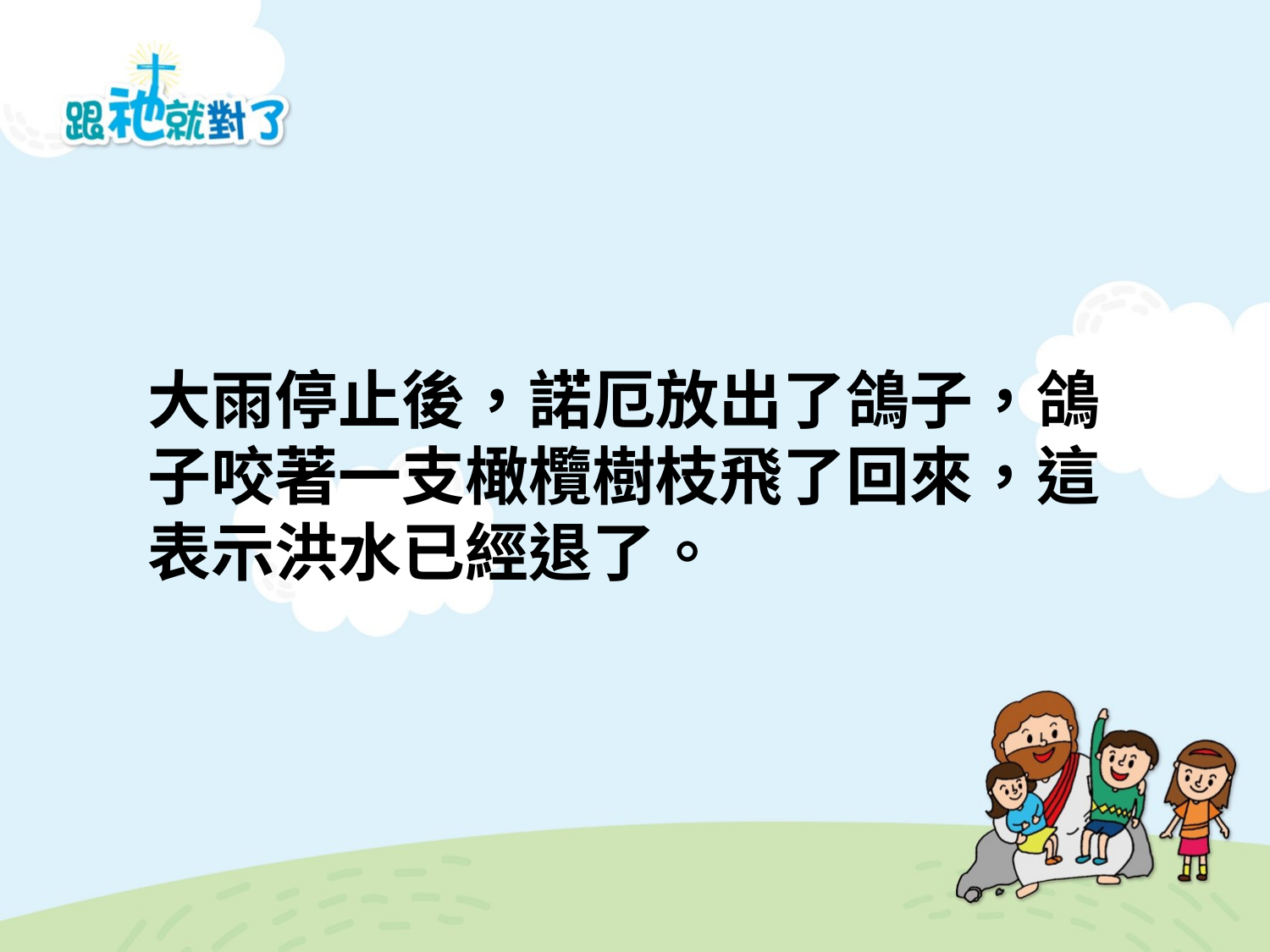

大雨停止後，諾厄放出了鴿子，鴿子咬著一支橄欖樹枝飛了回來，這表示洪水已經退了。